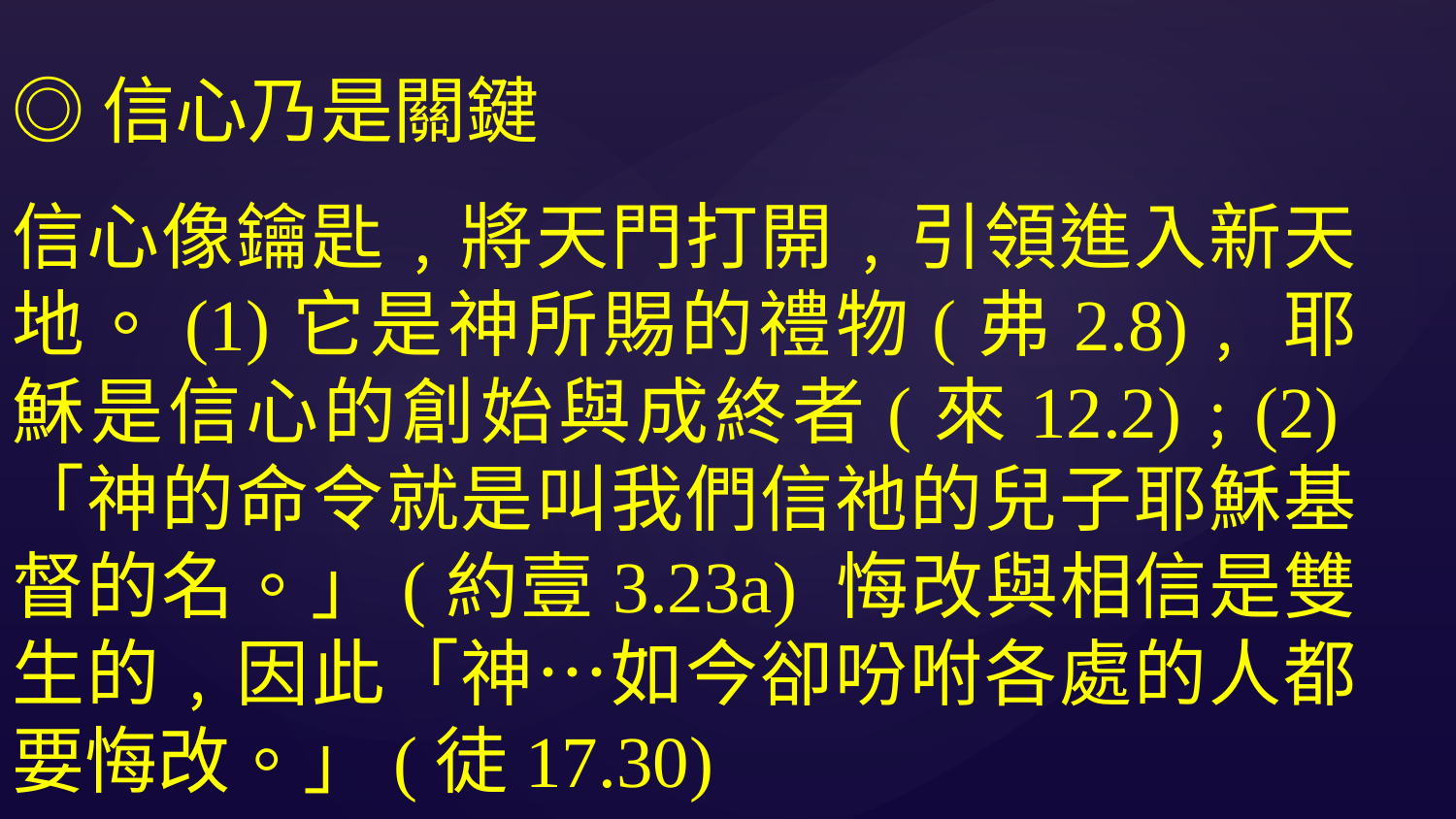

◎信心乃是關鍵

信心像鑰匙﹐將天門打開﹐引領進入新天地。(1)它是神所賜的禮物(弗2.8)﹐耶穌是信心的創始與成終者(來12.2)﹔(2)「神的命令就是叫我們信祂的兒子耶穌基督的名。」(約壹3.23a) 悔改與相信是雙生的﹐因此「神…如今卻吩咐各處的人都要悔改。」(徒17.30)